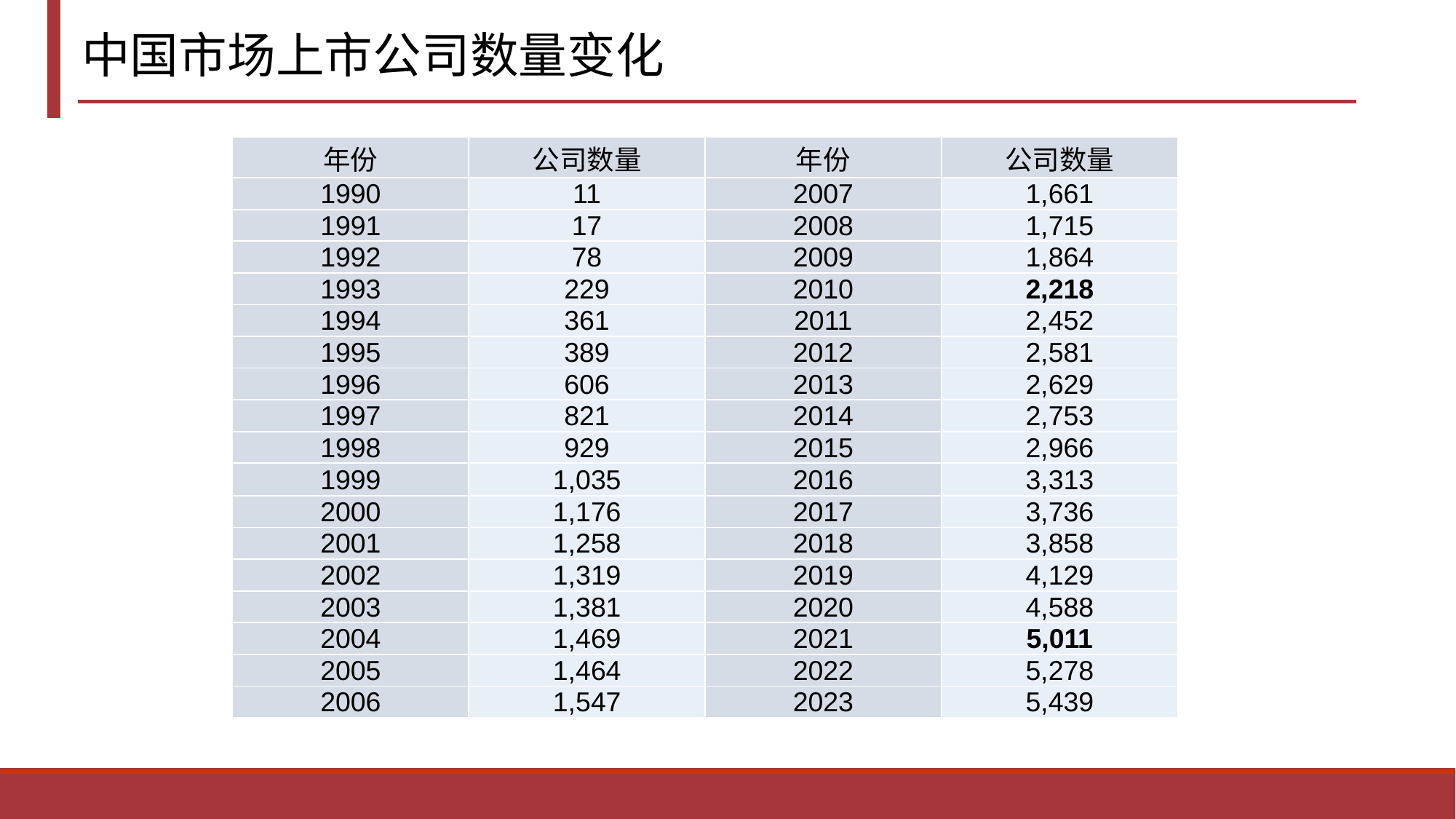

中国市场上市公司数量变化
| 年份 | 公司数量 | 年份 | 公司数量 |
| --- | --- | --- | --- |
| 1990 | 11 | 2007 | 1,661 |
| 1991 | 17 | 2008 | 1,715 |
| 1992 | 78 | 2009 | 1,864 |
| 1993 | 229 | 2010 | 2,218 |
| 1994 | 361 | 2011 | 2,452 |
| 1995 | 389 | 2012 | 2,581 |
| 1996 | 606 | 2013 | 2,629 |
| 1997 | 821 | 2014 | 2,753 |
| 1998 | 929 | 2015 | 2,966 |
| 1999 | 1,035 | 2016 | 3,313 |
| 2000 | 1,176 | 2017 | 3,736 |
| 2001 | 1,258 | 2018 | 3,858 |
| 2002 | 1,319 | 2019 | 4,129 |
| 2003 | 1,381 | 2020 | 4,588 |
| 2004 | 1,469 | 2021 | 5,011 |
| 2005 | 1,464 | 2022 | 5,278 |
| 2006 | 1,547 | 2023 | 5,439 |